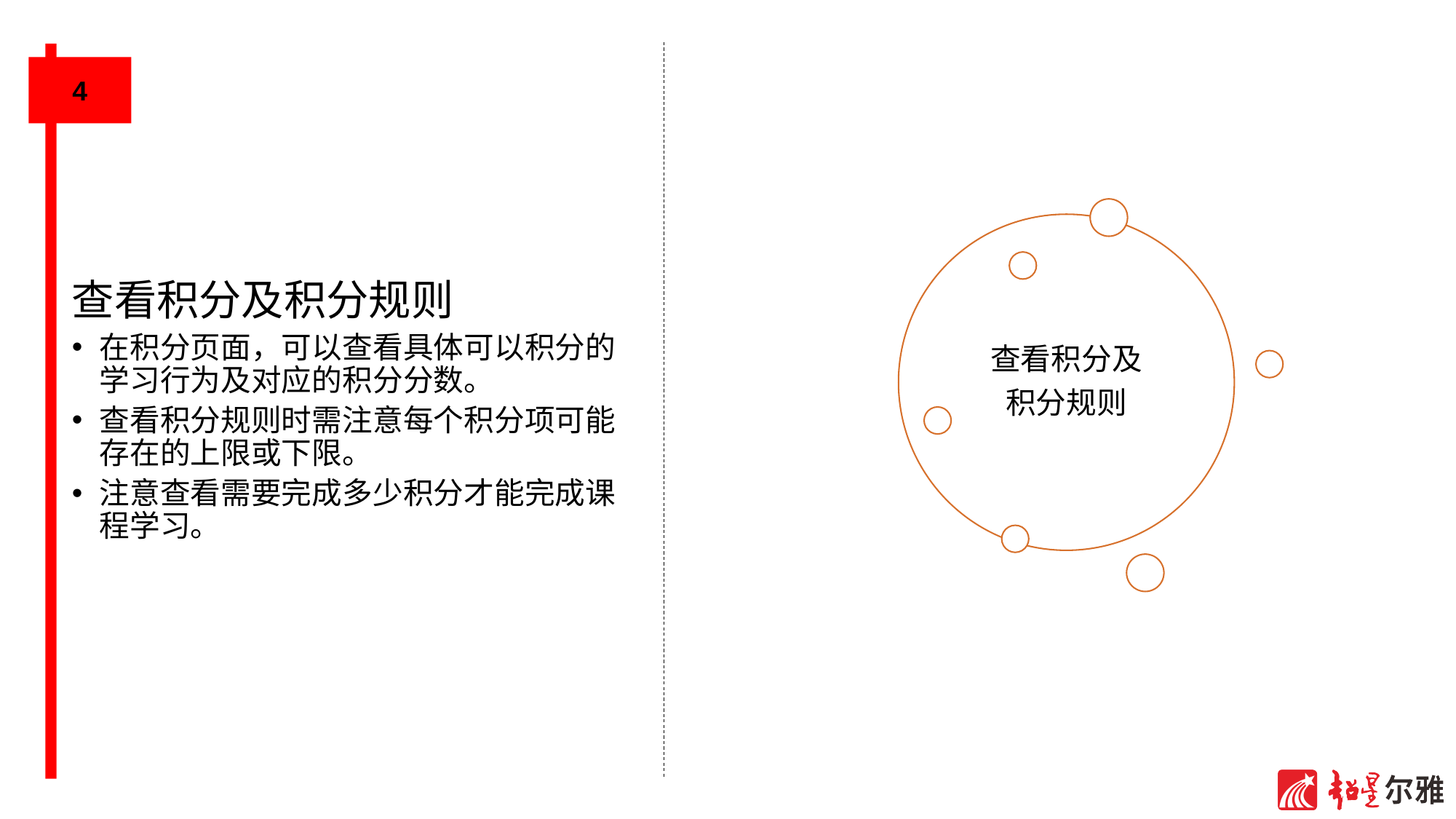

查看积分及积分规则
在积分页面，可以查看具体可以积分的学习行为及对应的积分分数。
查看积分规则时需注意每个积分项可能存在的上限或下限。
注意查看需要完成多少积分才能完成课程学习。
4
查看积分及
积分规则